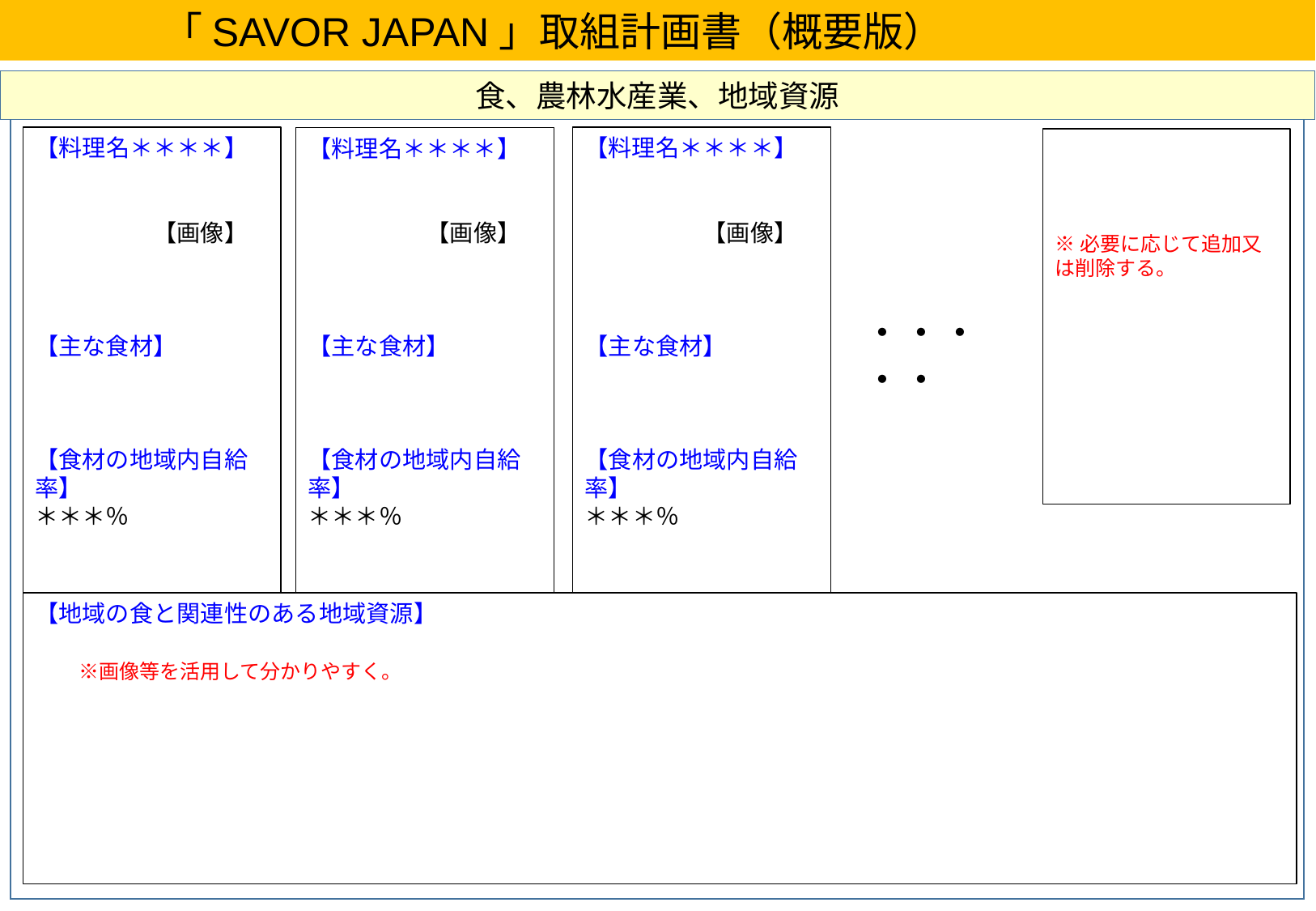

「SAVOR JAPAN」取組計画書（概要版）
食、農林水産業、地域資源

【料理名＊＊＊＊】

　　　　　【画像】

【主な食材】

【食材の地域内自給率】
＊＊＊％

【料理名＊＊＊＊】

　　　　　【画像】

【主な食材】

【食材の地域内自給率】
＊＊＊％

【料理名＊＊＊＊】

　　　　　【画像】

【主な食材】

【食材の地域内自給率】
＊＊＊％

※必要に応じて追加又は削除する。

・・・・・

【地域の食と関連性のある地域資源】

　　※画像等を活用して分かりやすく。